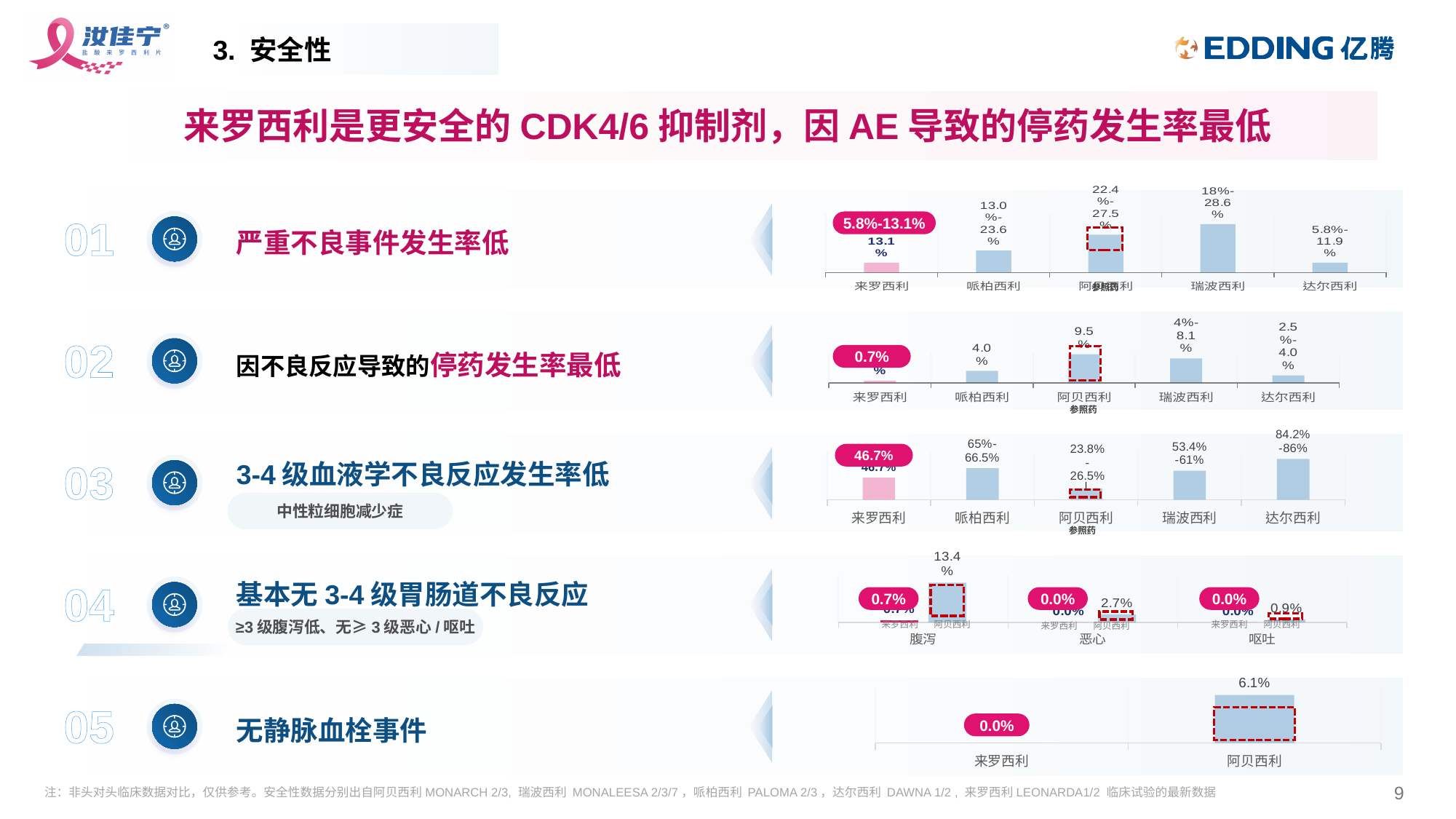

3. 安全性

来罗西利是更安全的CDK4/6抑制剂，因AE导致的停药发生率最低

### Chart

| Category | 严重不良事件发生率 |
|---|---|
| 来罗西利 | 0.058 |
| 哌柏西利 | 0.13 |
| 阿贝西利 | 0.224 |
| 瑞波西利 | 0.286 |
| 达尔西利 | 0.058 |

01

5.8%-13.1%
严重不良事件发生率低

参照药

### Chart

| Category | 因不良事件发生的停药率 |
|---|---|
| 来罗西利 | 0.007 |
| 哌柏西利 | 0.04 |
| 阿贝西利 | 0.095 |
| 瑞波西利 | 0.081 |
| 达尔西利 | 0.025 |

02

因不良反应导致的停药发生率最低
0.7%

参照药

### Chart

| Category | 中性粒细胞减少 |
|---|---|
| 来罗西利 | 0.467 |
| 哌柏西利 | 0.665 |
| 阿贝西利 | 0.238 |
| 瑞波西利 | 0.61 |
| 达尔西利 | 0.86 |
46.7%

3-4级血液学不良反应发生率低
03

中性粒细胞减少症
参照药

### Chart

| Category | 来罗西利 | 阿贝西利 |
|---|---|---|
| 腹泻 | 0.007 | 0.134 |
| 恶心 | 0.0 | 0.027 |
| 呕吐 | 0.0 | 0.009 |
基本无3-4级胃肠道不良反应

04

0.7%
0.0%
0.0%
≥3级腹泻低、无≥3级恶心/呕吐

来罗西利        阿贝西利

来罗西利        阿贝西利
来罗西利        阿贝西利

### Chart

| Category | 血栓事件发生率 |
|---|---|
| 来罗西利 | 0.0 |
| 阿贝西利 | 0.061 |

05

无静脉血栓事件

0.0%
9
注：非头对头临床数据对比，仅供参考。安全性数据分别出自阿贝西利MONARCH 2/3, 瑞波西利 MONALEESA 2/3/7，哌柏西利 PALOMA 2/3，达尔西利 DAWNA 1/2 , 来罗西利LEONARDA1/2 临床试验的最新数据